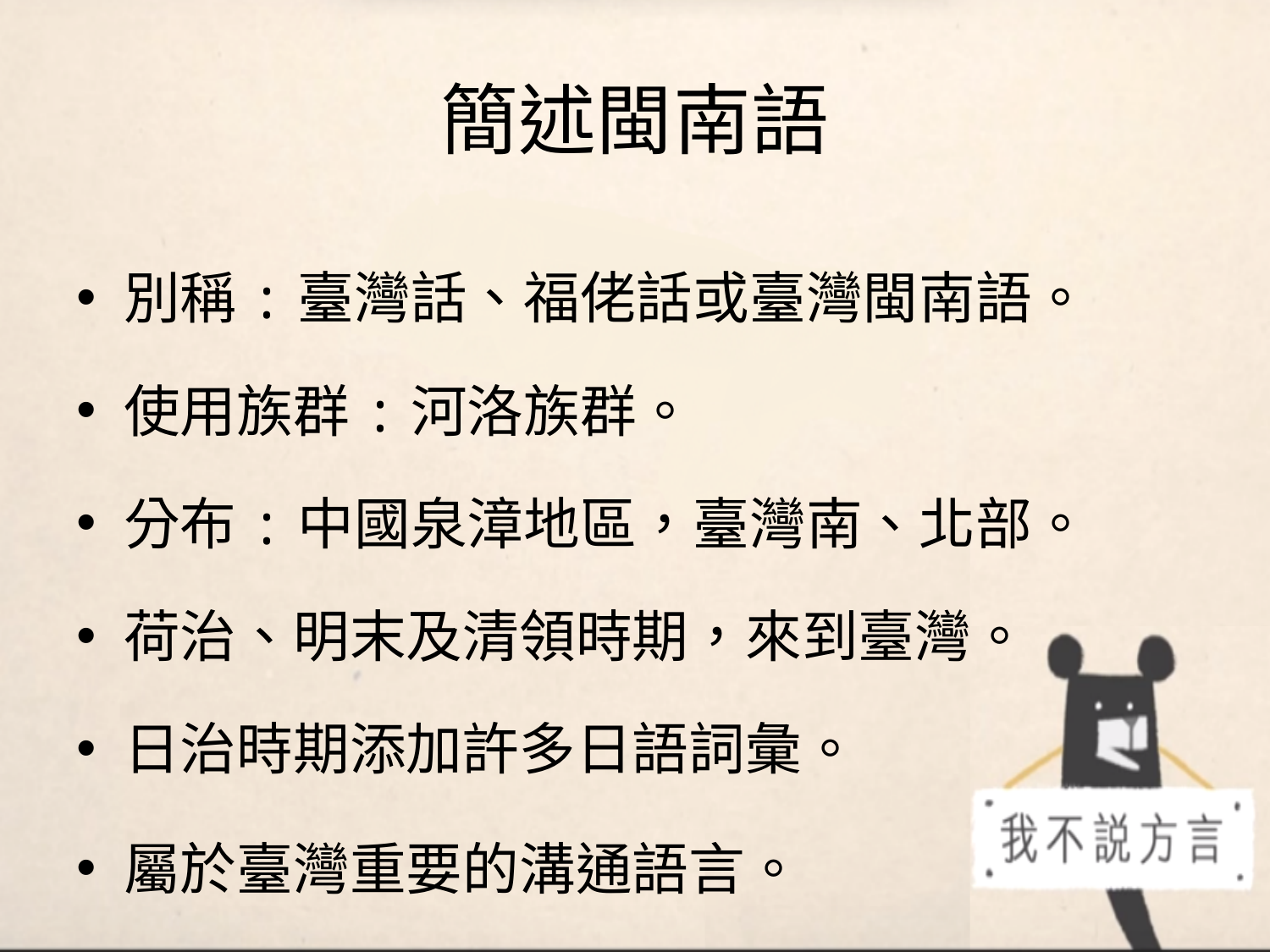

# 簡述閩南語
別稱:臺灣話、福佬話或臺灣閩南語。
使用族群:河洛族群。
分布:中國泉漳地區，臺灣南、北部。
荷治、明末及清領時期，來到臺灣。
日治時期添加許多日語詞彙。
屬於臺灣重要的溝通語言。